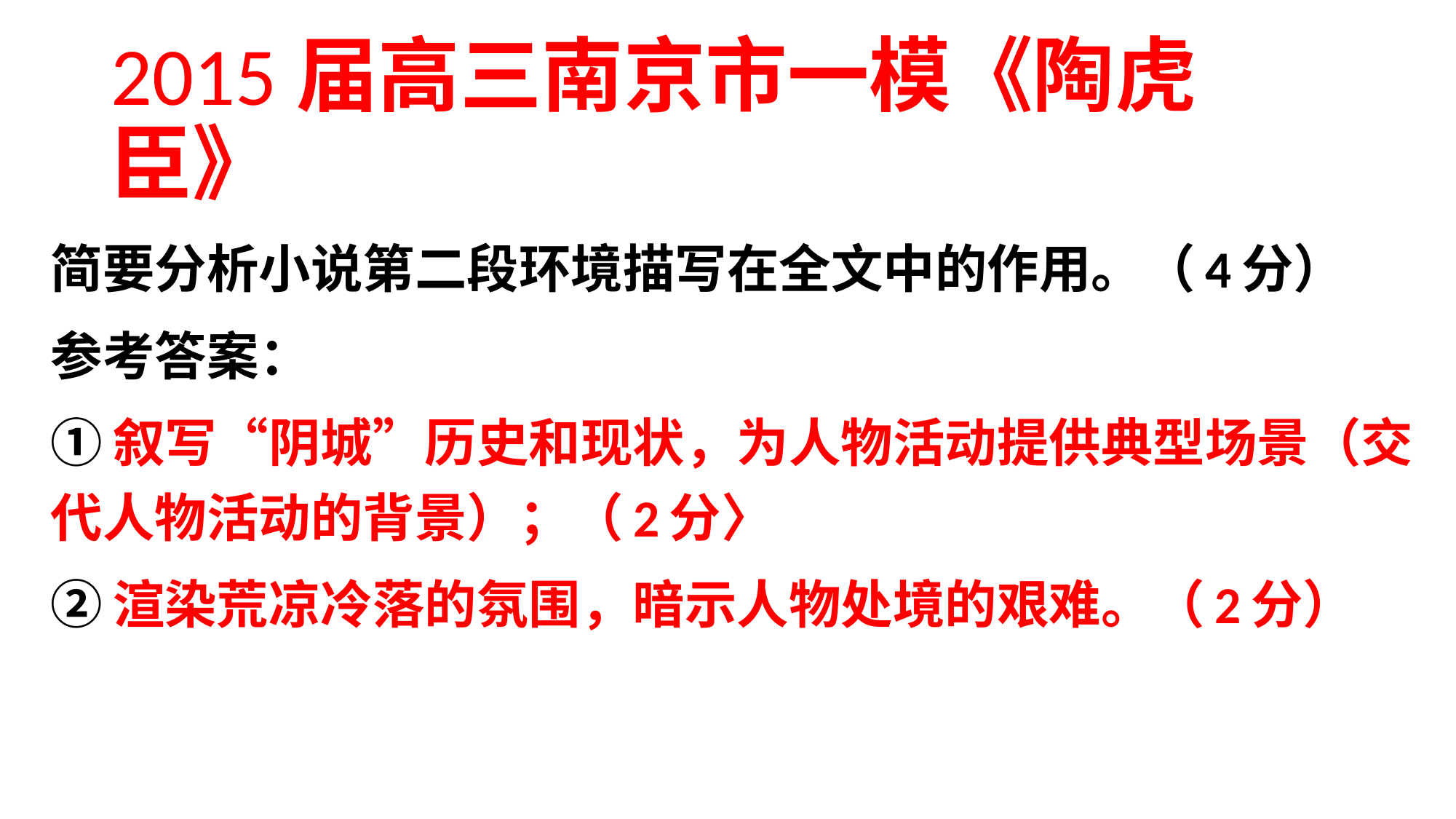

# 2015届高三南京市一模《陶虎臣》
简要分析小说第二段环境描写在全文中的作用。（4分）
参考答案：
①叙写“阴城”历史和现状，为人物活动提供典型场景（交代人物活动的背景）；（2分〉
②渲染荒凉冷落的氛围，暗示人物处境的艰难。（2分）